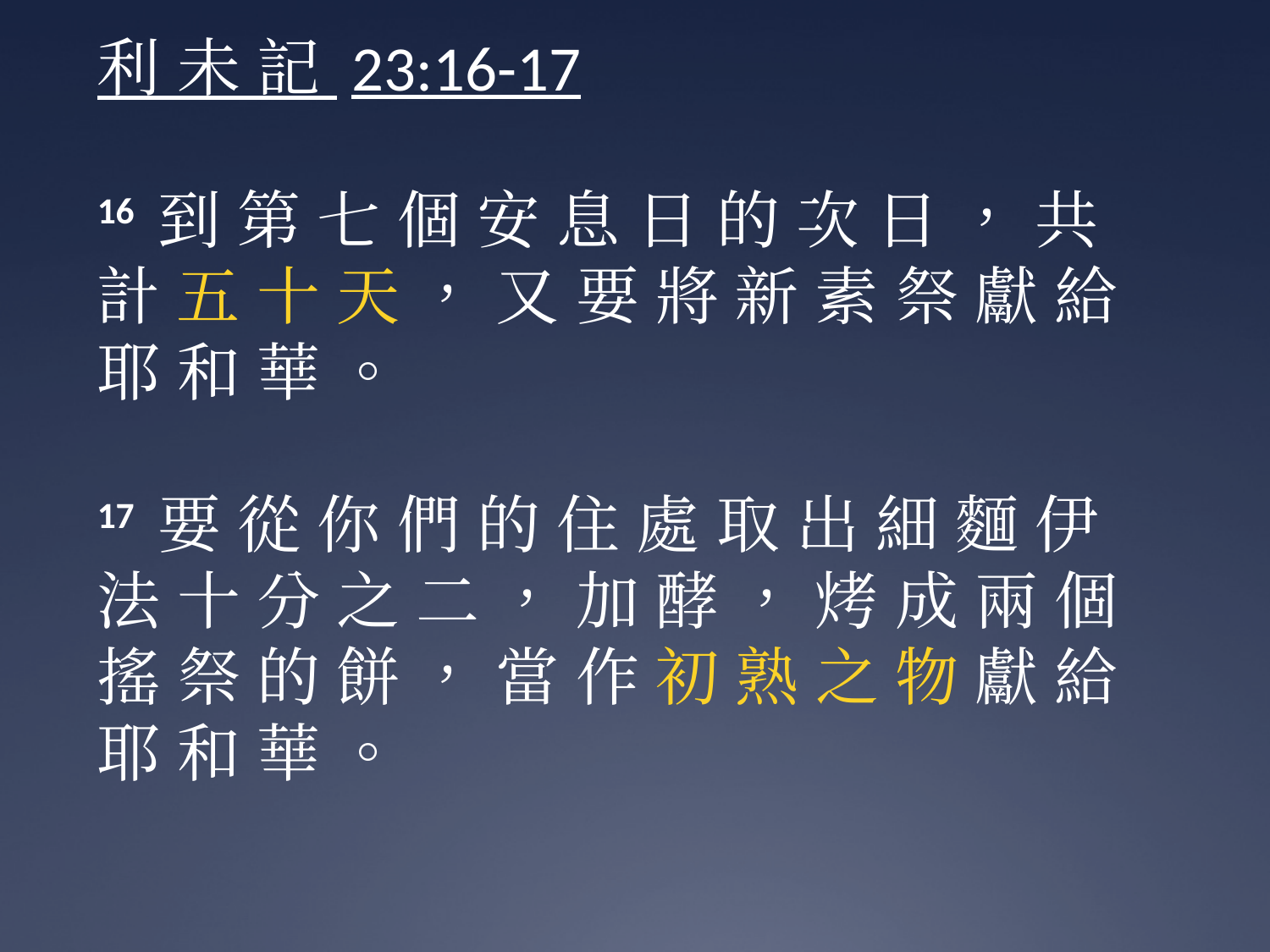

利 未 記 23:16-17

16 到 第 七 個 安 息 日 的 次 日 ， 共 計 五 十 天 ， 又 要 將 新 素 祭 獻 給 耶 和 華 。
17 要 從 你 們 的 住 處 取 出 細 麵 伊 法 十 分 之 二 ， 加 酵 ， 烤 成 兩 個 搖 祭 的 餅 ， 當 作 初 熟 之 物 獻 給 耶 和 華 。